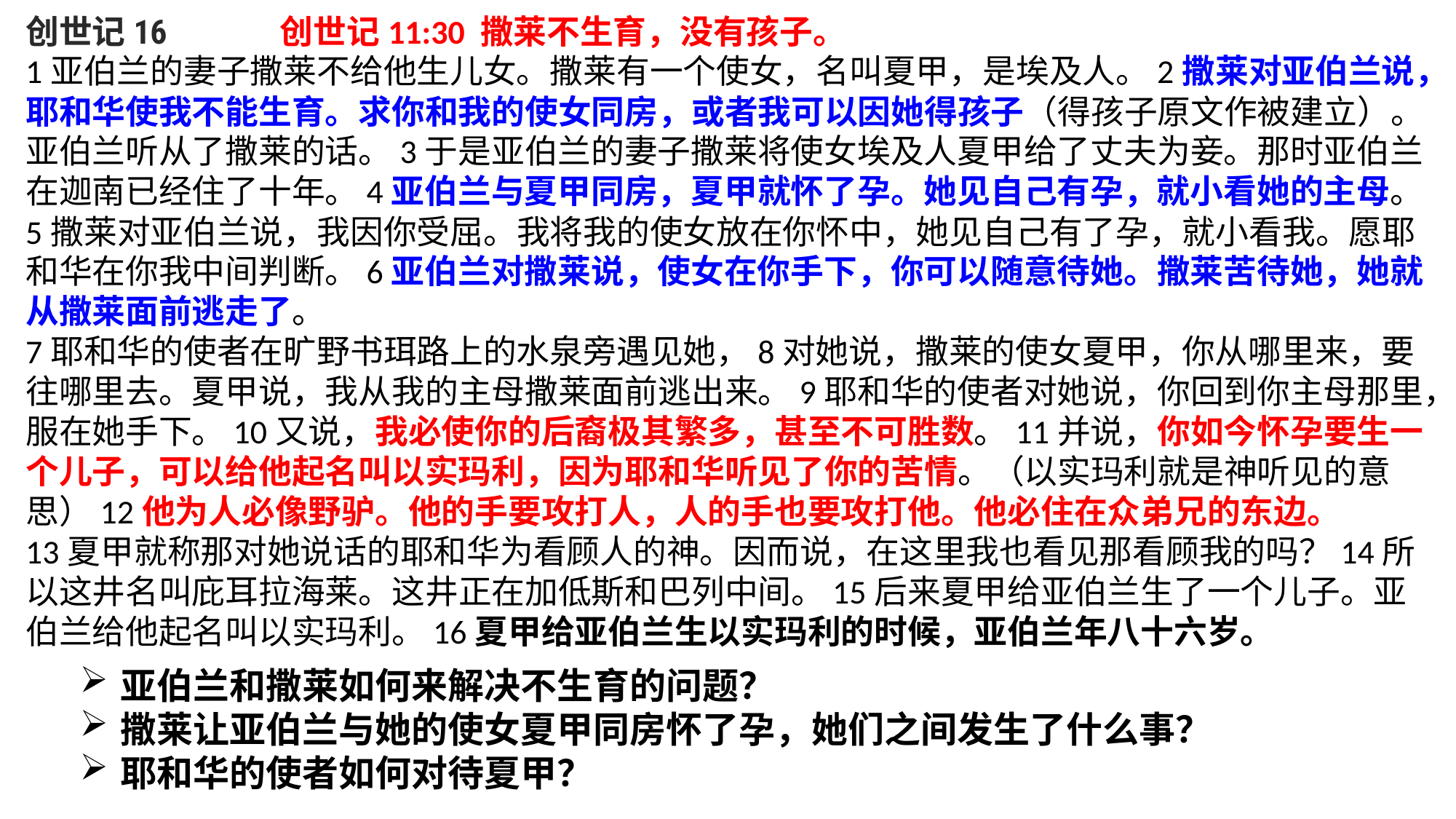

创世记16
1亚伯兰的妻子撒莱不给他生儿女。撒莱有一个使女，名叫夏甲，是埃及人。2撒莱对亚伯兰说，耶和华使我不能生育。求你和我的使女同房，或者我可以因她得孩子（得孩子原文作被建立）。亚伯兰听从了撒莱的话。3于是亚伯兰的妻子撒莱将使女埃及人夏甲给了丈夫为妾。那时亚伯兰在迦南已经住了十年。4亚伯兰与夏甲同房，夏甲就怀了孕。她见自己有孕，就小看她的主母。5撒莱对亚伯兰说，我因你受屈。我将我的使女放在你怀中，她见自己有了孕，就小看我。愿耶和华在你我中间判断。6亚伯兰对撒莱说，使女在你手下，你可以随意待她。撒莱苦待她，她就从撒莱面前逃走了。
7耶和华的使者在旷野书珥路上的水泉旁遇见她，8对她说，撒莱的使女夏甲，你从哪里来，要往哪里去。夏甲说，我从我的主母撒莱面前逃出来。9耶和华的使者对她说，你回到你主母那里，服在她手下。10又说，我必使你的后裔极其繁多，甚至不可胜数。11并说，你如今怀孕要生一个儿子，可以给他起名叫以实玛利，因为耶和华听见了你的苦情。（以实玛利就是神听见的意思）12他为人必像野驴。他的手要攻打人，人的手也要攻打他。他必住在众弟兄的东边。
13夏甲就称那对她说话的耶和华为看顾人的神。因而说，在这里我也看见那看顾我的吗？14所以这井名叫庇耳拉海莱。这井正在加低斯和巴列中间。15后来夏甲给亚伯兰生了一个儿子。亚伯兰给他起名叫以实玛利。16夏甲给亚伯兰生以实玛利的时候，亚伯兰年八十六岁。
创世记11:30 撒莱不生育，没有孩子。
亚伯兰和撒莱如何来解决不生育的问题？
撒莱让亚伯兰与她的使女夏甲同房怀了孕，她们之间发生了什么事？
耶和华的使者如何对待夏甲？